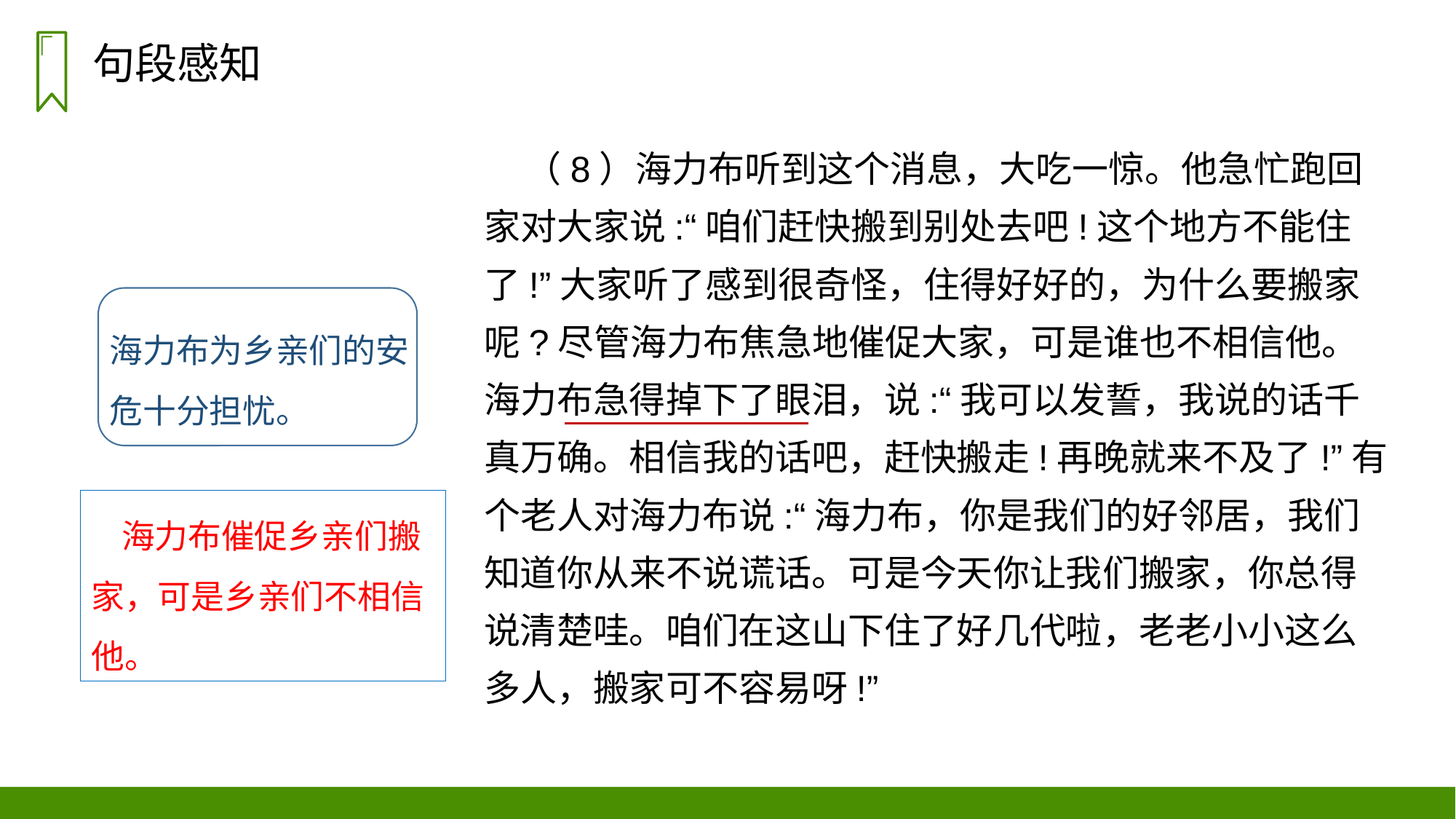

句段感知
    （8）海力布听到这个消息，大吃一惊。他急忙跑回家对大家说:“咱们赶快搬到别处去吧!这个地方不能住了!”大家听了感到很奇怪，住得好好的，为什么要搬家呢?尽管海力布焦急地催促大家，可是谁也不相信他。海力布急得掉下了眼泪，说:“我可以发誓，我说的话千真万确。相信我的话吧，赶快搬走!再晚就来不及了!”有个老人对海力布说:“海力布，你是我们的好邻居，我们知道你从来不说谎话。可是今天你让我们搬家，你总得说清楚哇。咱们在这山下住了好几代啦，老老小小这么多人，搬家可不容易呀!”

海力布为乡亲们的安危十分担忧。
   海力布催促乡亲们搬家，可是乡亲们不相信他。